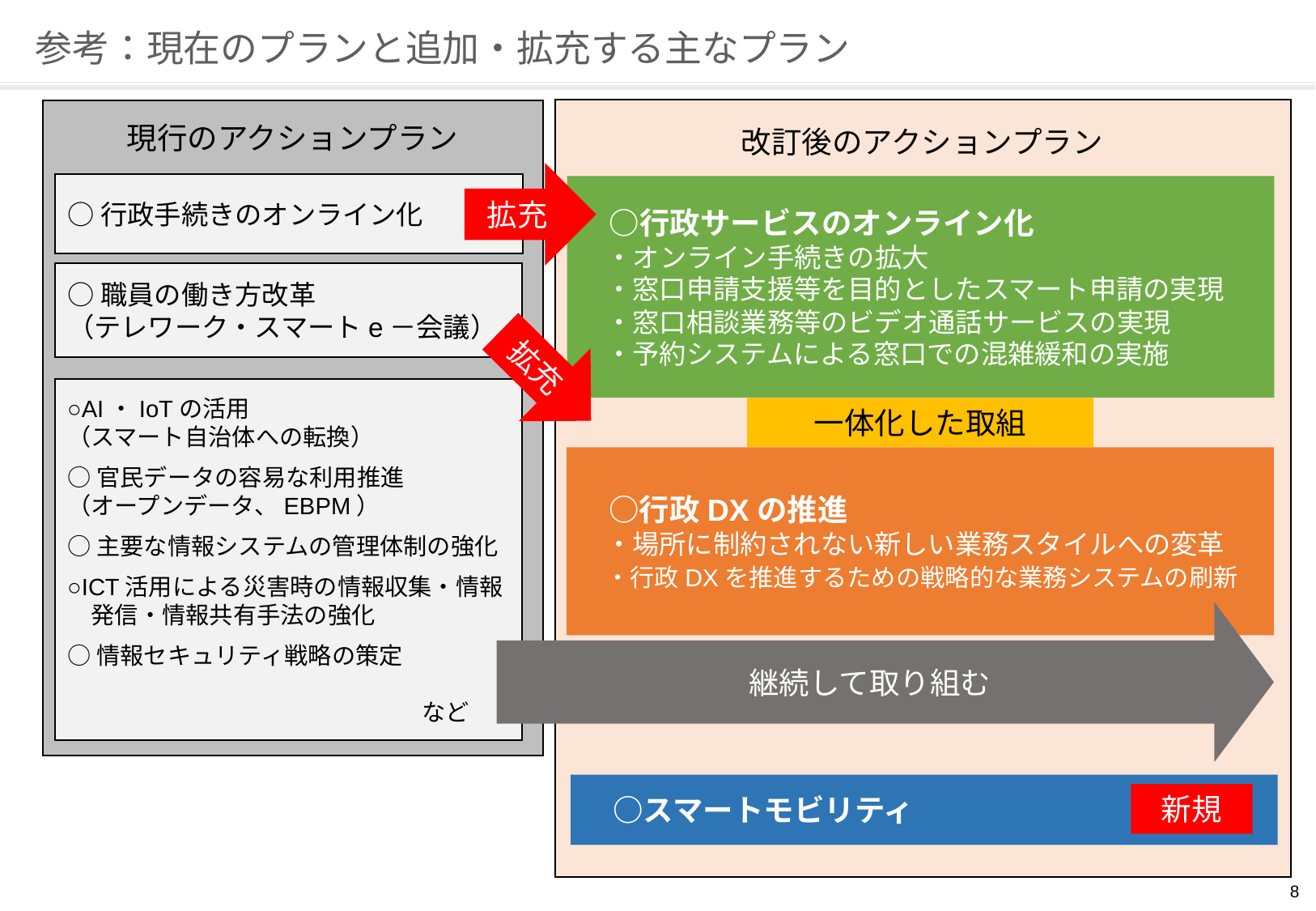

参考：現在のプランと追加・拡充する主なプラン

現行のアクションプラン
改訂後のアクションプラン
拡充
○行政手続きのオンライン化
　○行政サービスのオンライン化
　・オンライン手続きの拡大
　・窓口申請支援等を目的としたスマート申請の実現
　・窓口相談業務等のビデオ通話サービスの実現
　・予約システムによる窓口での混雑緩和の実施
○職員の働き方改革
（テレワーク・スマートe－会議）
拡充
○AI・IoTの活用
（スマート自治体への転換）

○官民データの容易な利用推進
（オープンデータ、EBPM）

○主要な情報システムの管理体制の強化

○ICT活用による災害時の情報収集・情報発信・情報共有手法の強化

○情報セキュリティ戦略の策定

　　　　　　　　　　　　　　　など
一体化した取組
　○行政DXの推進
　・場所に制約されない新しい業務スタイルへの変革
　・行政DXを推進するための戦略的な業務システムの刷新
継続して取り組む
　○スマートモビリティ
新規
8